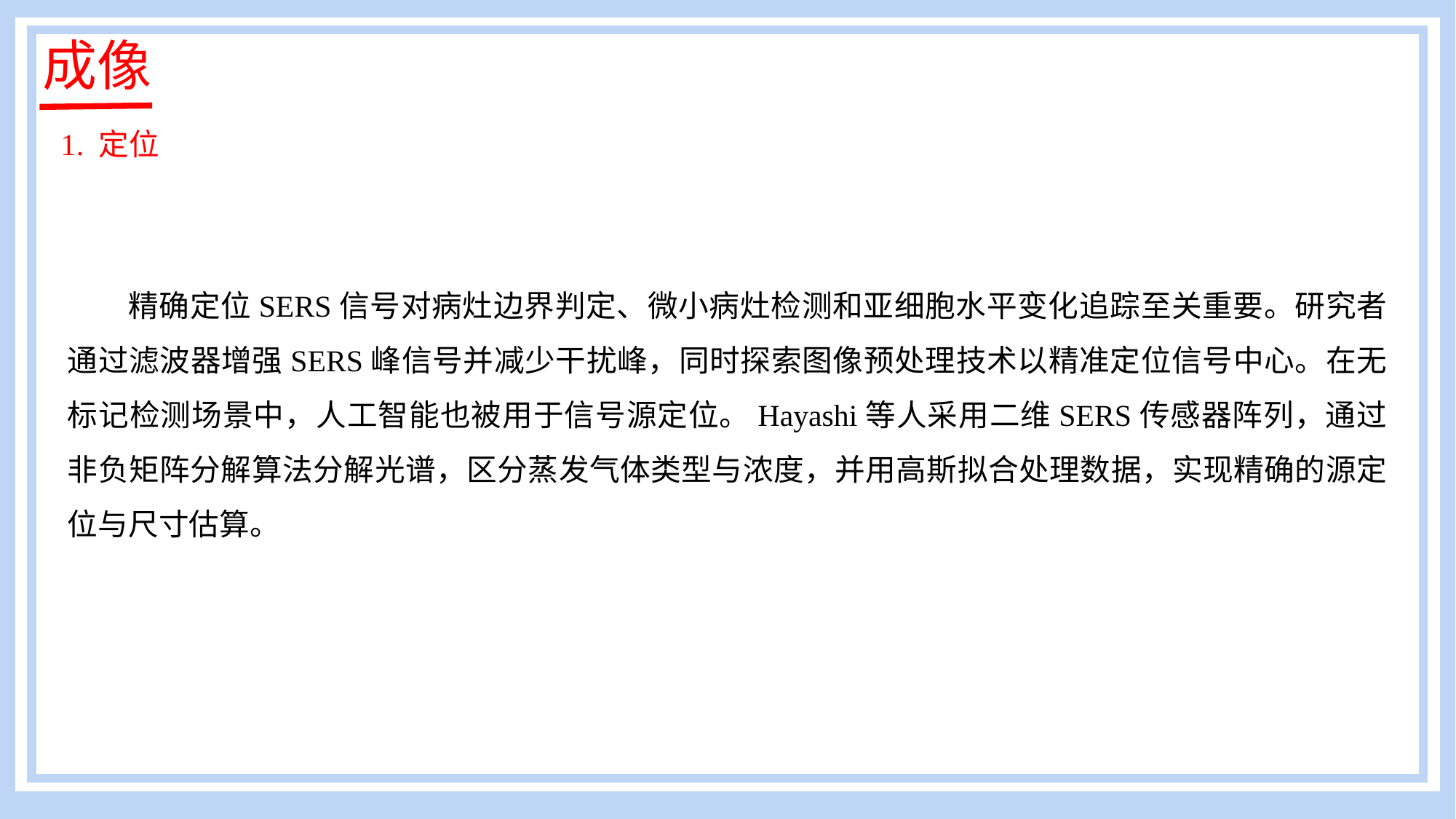

成像
c
1. 定位

精确定位SERS信号对病灶边界判定、微小病灶检测和亚细胞水平变化追踪至关重要。研究者通过滤波器增强SERS峰信号并减少干扰峰，同时探索图像预处理技术以精准定位信号中心。在无标记检测场景中，人工智能也被用于信号源定位。Hayashi等人采用二维SERS传感器阵列，通过非负矩阵分解算法分解光谱，区分蒸发气体类型与浓度，并用高斯拟合处理数据，实现精确的源定位与尺寸估算。